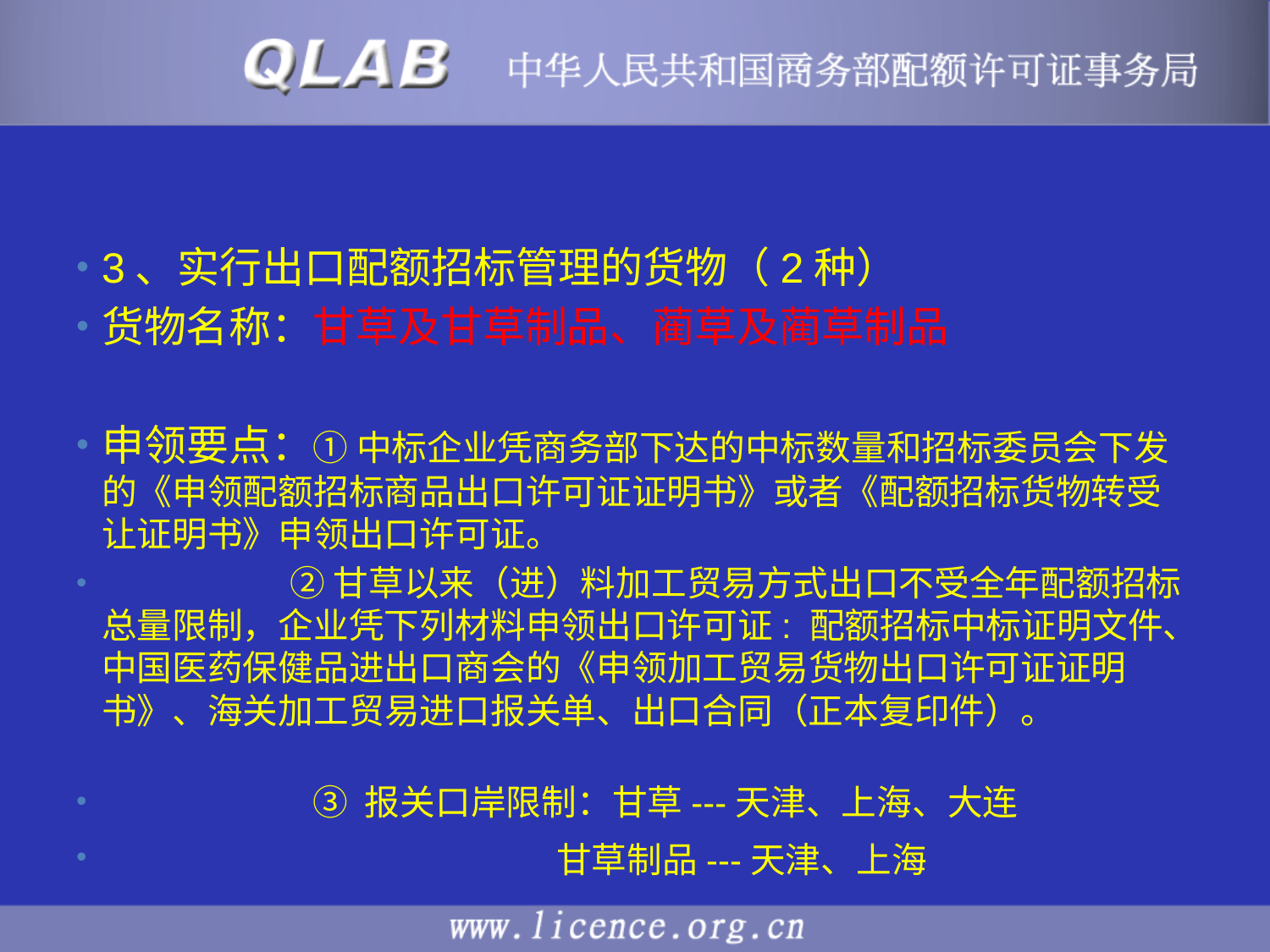

#

3、实行出口配额招标管理的货物（2种）
货物名称：甘草及甘草制品、蔺草及蔺草制品

申领要点：① 中标企业凭商务部下达的中标数量和招标委员会下发的《申领配额招标商品出口许可证证明书》或者《配额招标货物转受让证明书》申领出口许可证。
                        ②甘草以来（进）料加工贸易方式出口不受全年配额招标总量限制，企业凭下列材料申领出口许可证: 配额招标中标证明文件、中国医药保健品进出口商会的《申领加工贸易货物出口许可证证明书》、海关加工贸易进口报关单、出口合同（正本复印件）。
                           ③ 报关口岸限制：甘草---天津、上海、大连
                                                         甘草制品---天津、上海